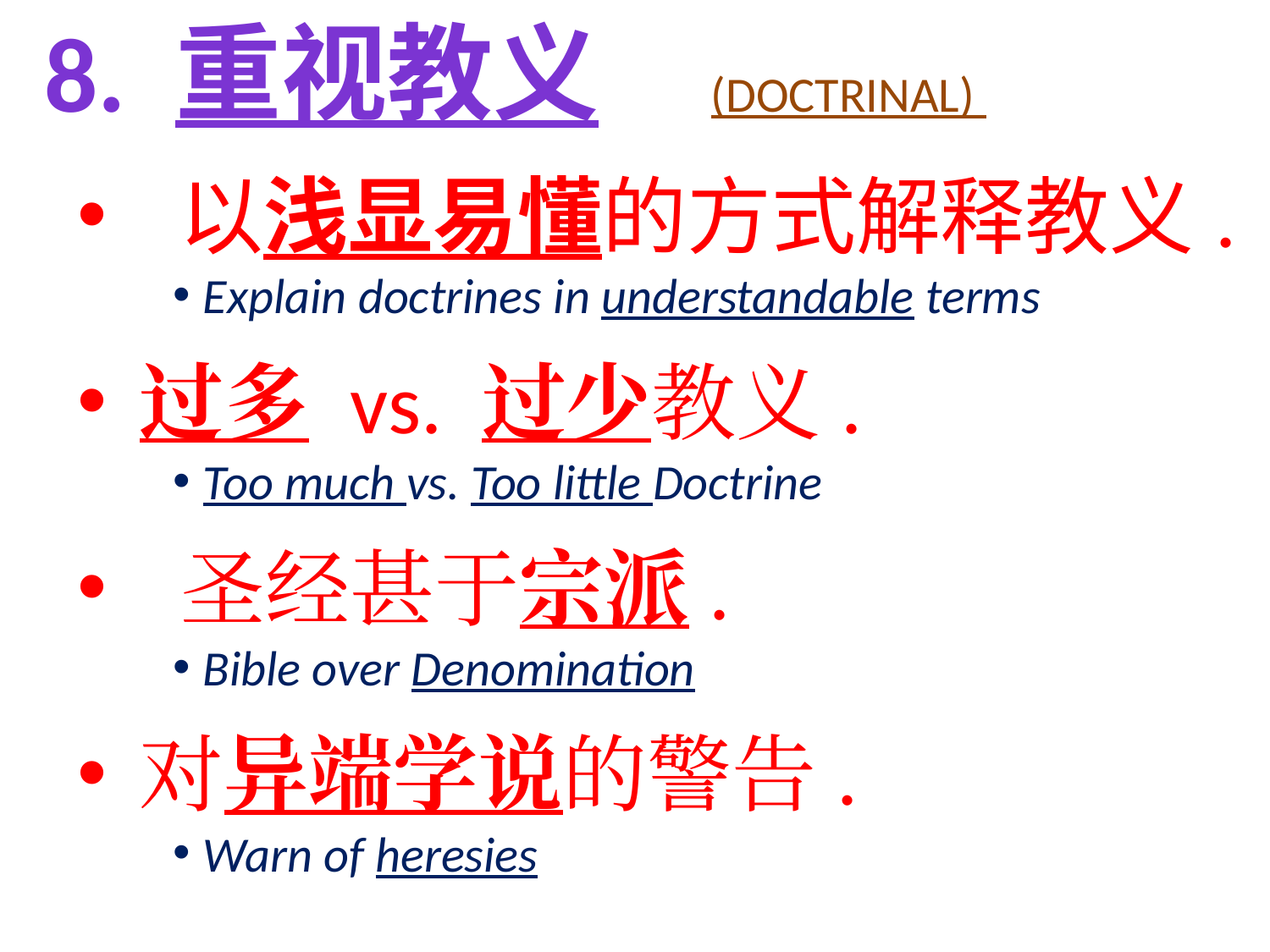

8. 重视教义	(DOCTRINAL)

 以浅显易懂的方式解释教义.
Explain doctrines in understandable terms

过多 vs. 过少教义.
Too much vs. Too little Doctrine

 圣经甚于宗派.
Bible over Denomination

对异端学说的警告.
Warn of heresies